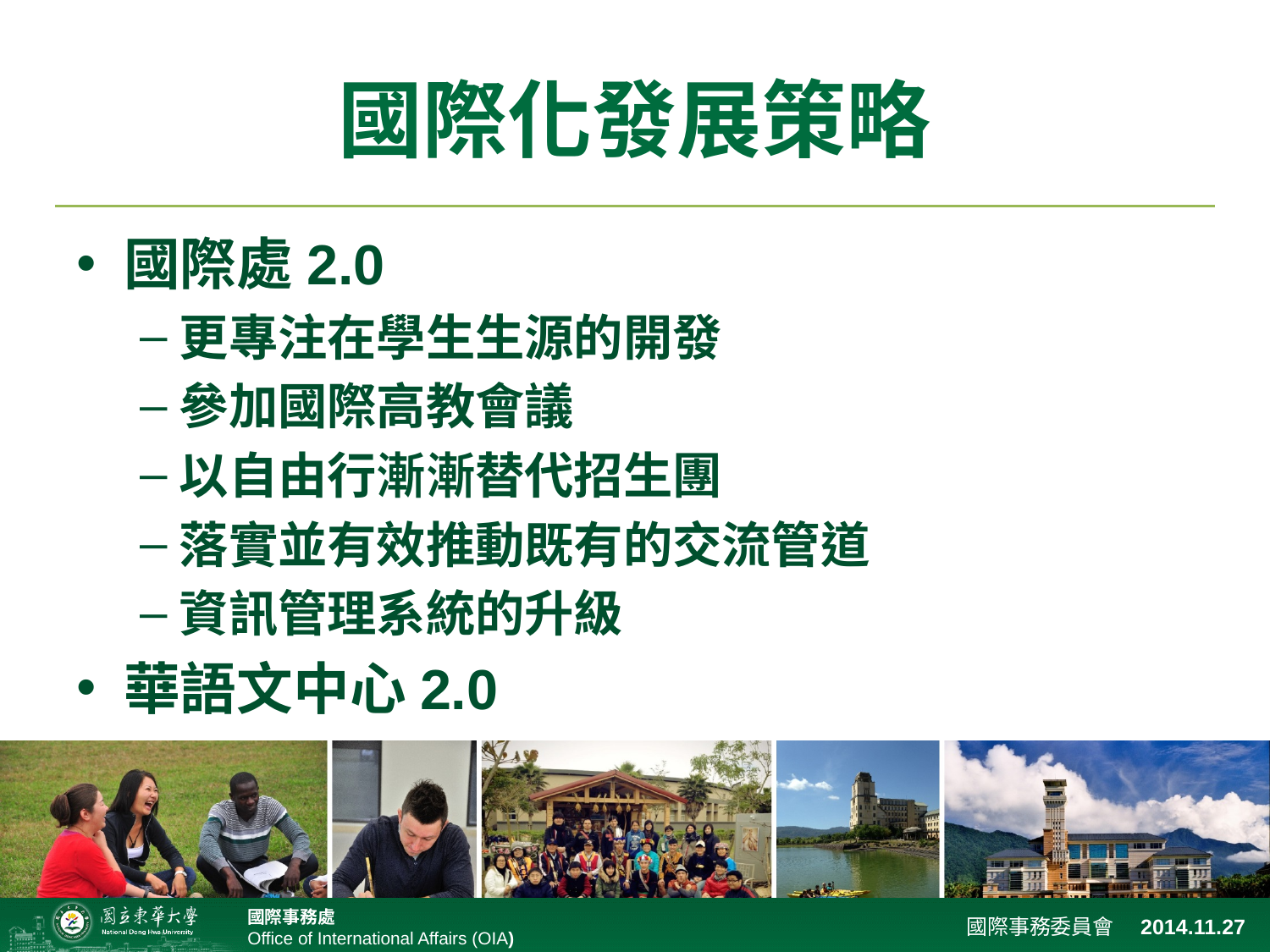

# 國際化發展策略
國際處2.0
更專注在學生生源的開發
參加國際高教會議
以自由行漸漸替代招生團
落實並有效推動既有的交流管道
資訊管理系統的升級
華語文中心2.0